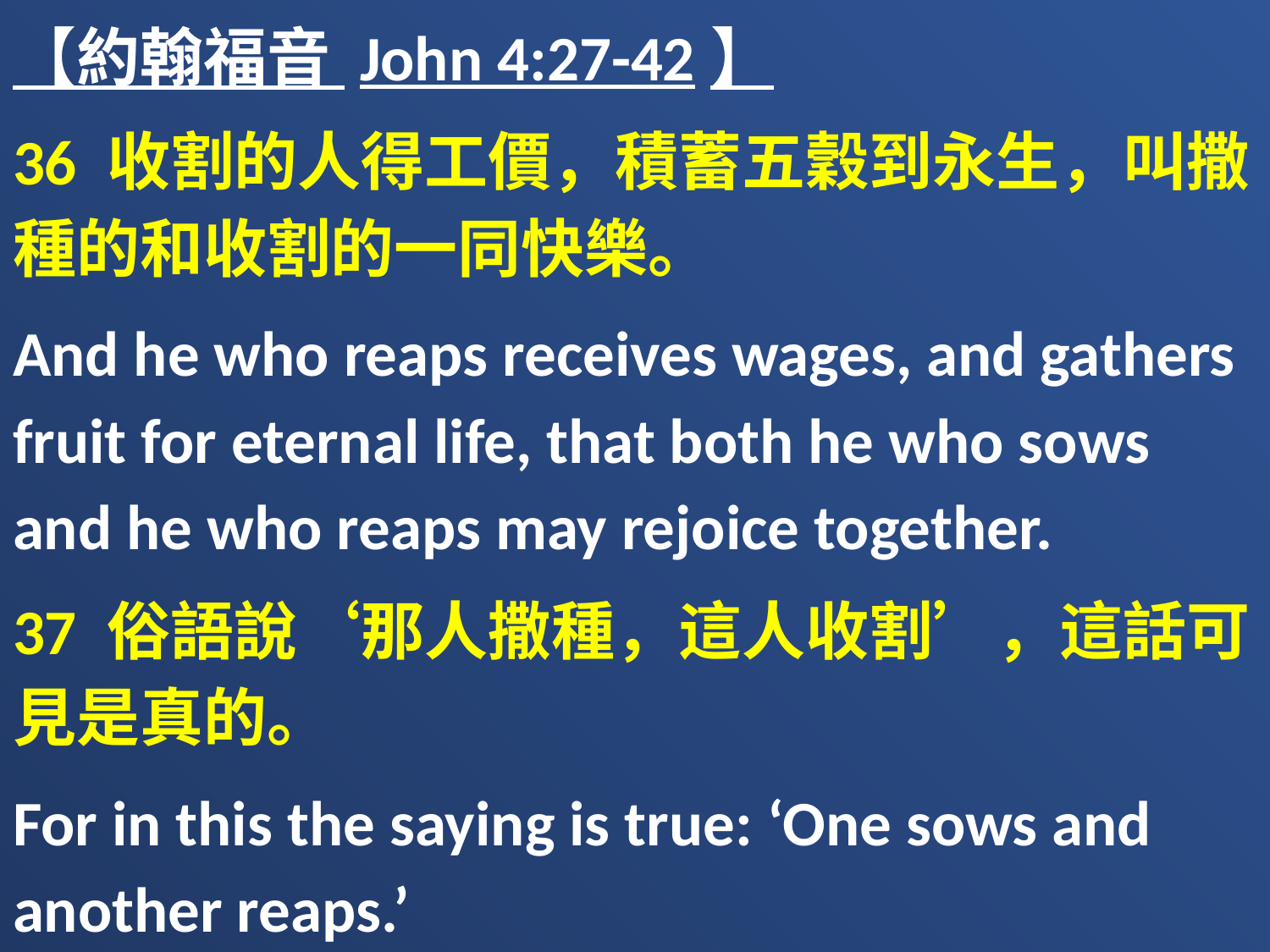

【約翰福音 John 4:27-42】
36 收割的人得工價，積蓄五穀到永生，叫撒種的和收割的一同快樂。
And he who reaps receives wages, and gathers fruit for eternal life, that both he who sows and he who reaps may rejoice together.
37 俗語說‘那人撒種，這人收割’，這話可見是真的。
For in this the saying is true: ‘One sows and another reaps.’